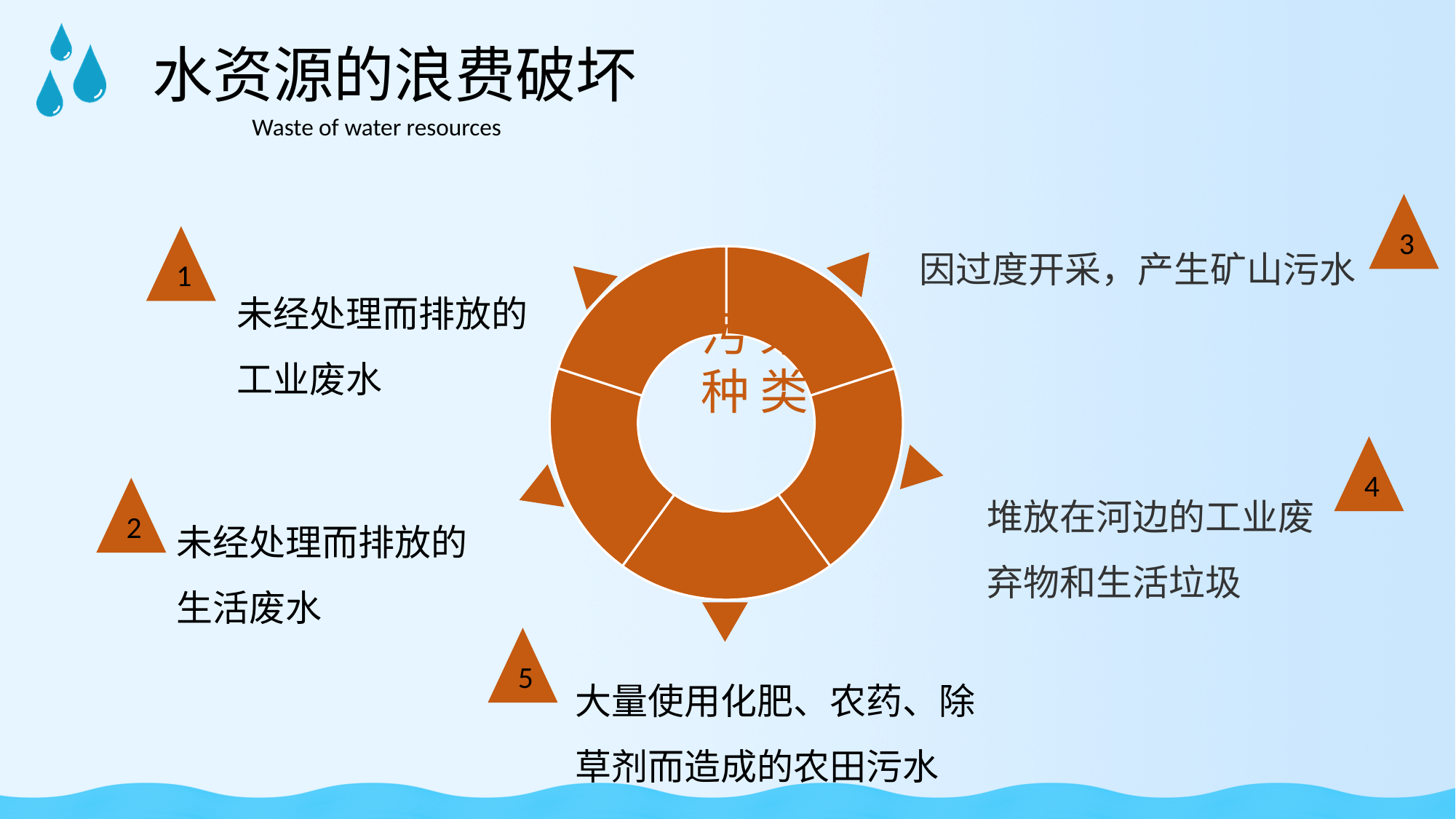

水资源的浪费破坏
Waste of water resources

### Chart

| Category | 销售额 |
|---|---|
|  | 20.0 |
|  | 20.0 |
|  | 20.0 |
| 第四季度 | 20.0 |

污 染
种 类

3
因过度开采，产生矿山污水

1
未经处理而排放的工业废水

4
堆放在河边的工业废弃物和生活垃圾

2
未经处理而排放的生活废水

5
大量使用化肥、农药、除草剂而造成的农田污水